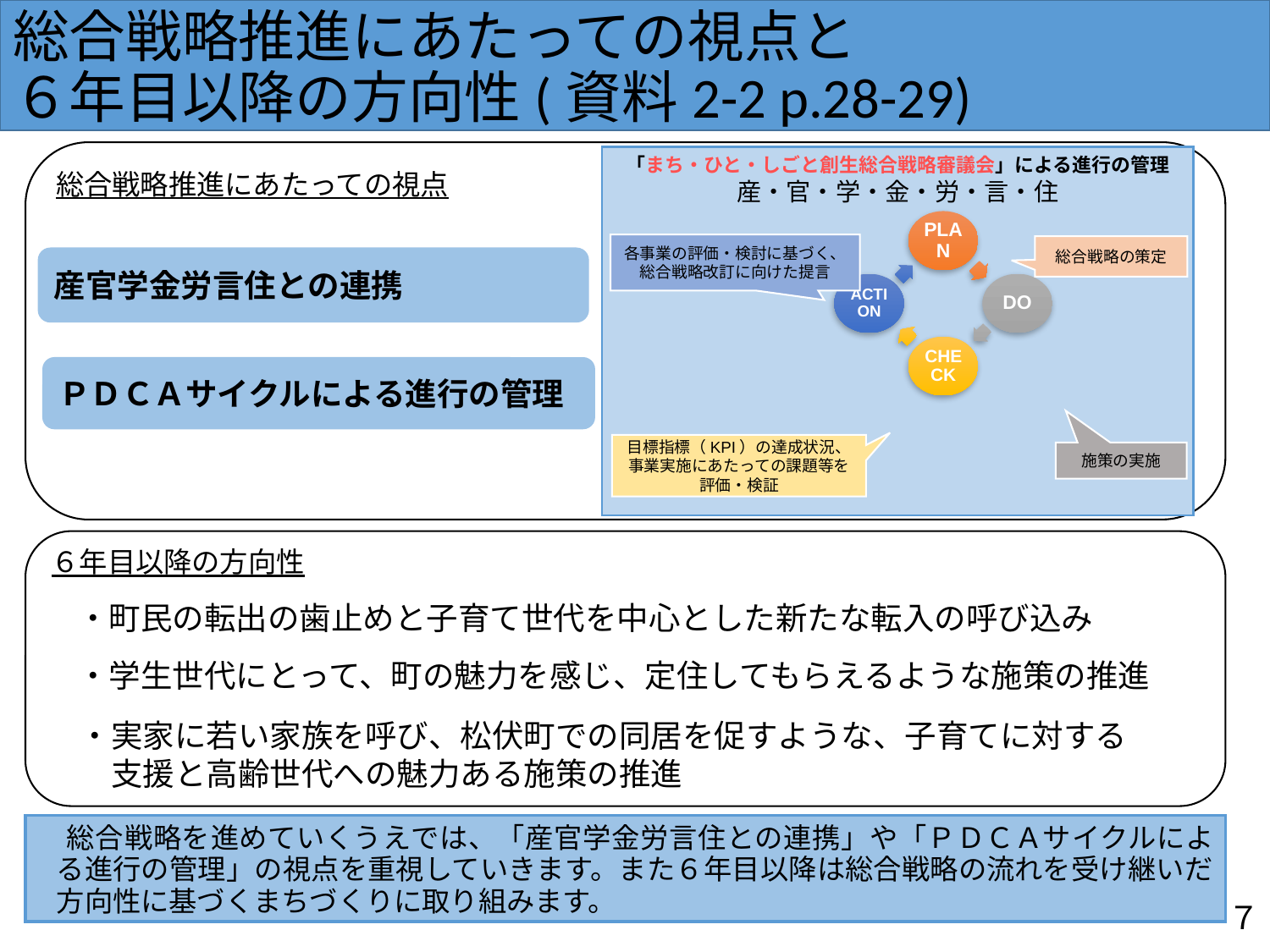

# 総合戦略推進にあたっての視点と ６年目以降の方向性(資料2-2 p.28-29)

総合戦略推進にあたっての視点
「まち・ひと・しごと創生総合戦略審議会」による進行の管理
産・官・学・金・労・言・住
PLAN

DO

CHECK

ACTION

各事業の評価・検討に基づく、総合戦略改訂に向けた提言
総合戦略の策定
目標指標（KPI）の達成状況、事業実施にあたっての課題等を評価・検証
施策の実施
産官学金労言住との連携
魅力ある田園都市の形成
プロモーションの強化
新たな市街地の形成
ＰＤＣＡサイクルによる進行の管理
６年目以降の方向性
・町民の転出の歯止めと子育て世代を中心とした新たな転入の呼び込み
・学生世代にとって、町の魅力を感じ、定住してもらえるような施策の推進
・実家に若い家族を呼び、松伏町での同居を促すような、子育てに対する
　支援と高齢世代への魅力ある施策の推進
　総合戦略を進めていくうえでは、「産官学金労言住との連携」や「ＰＤＣＡサイクルによる進行の管理」の視点を重視していきます。また６年目以降は総合戦略の流れを受け継いだ方向性に基づくまちづくりに取り組みます。

７